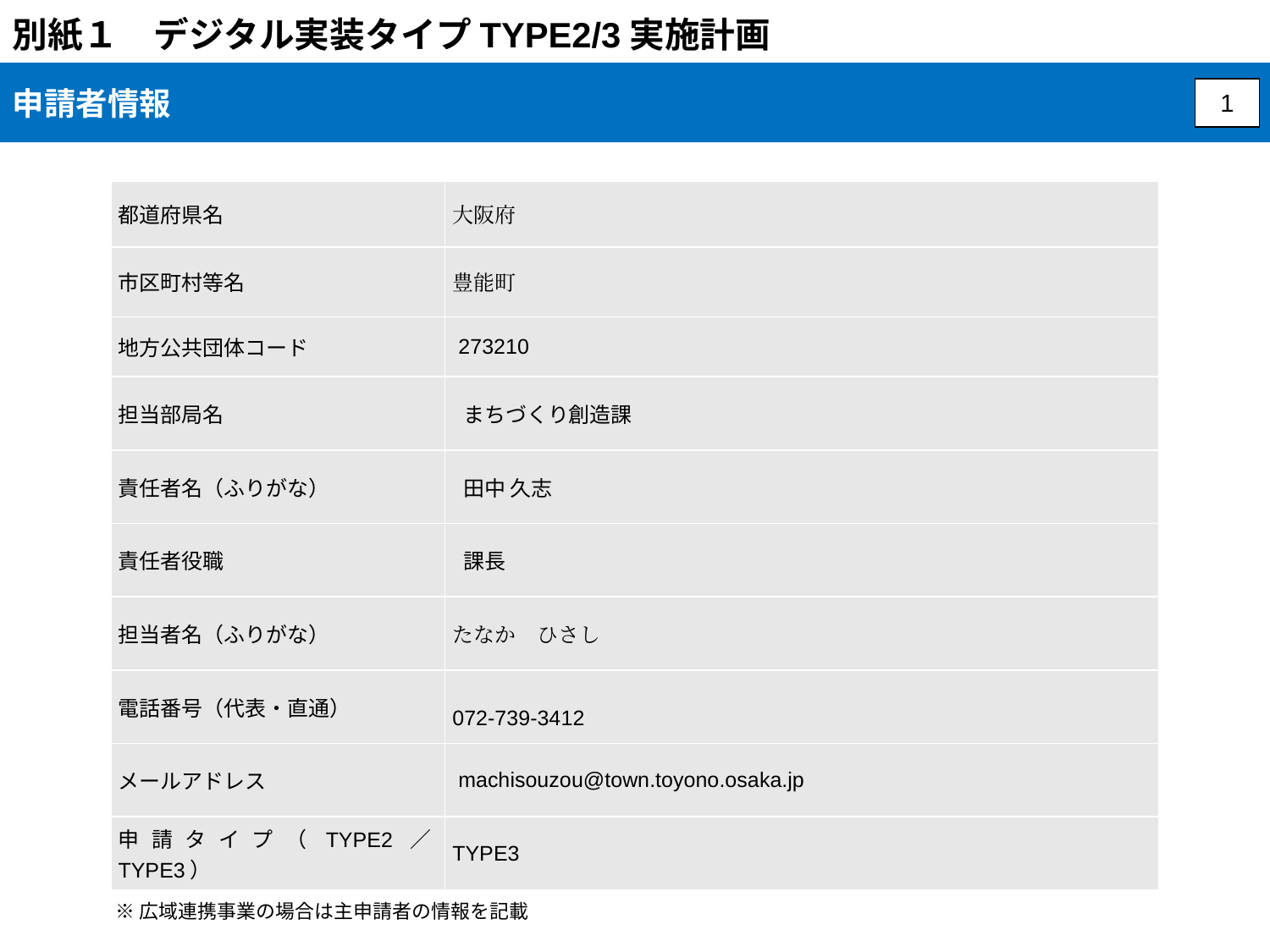

別紙１　デジタル実装タイプTYPE2/3実施計画
申請者情報
1
| 都道府県名 | 大阪府 |
| --- | --- |
| 市区町村等名 | 豊能町 |
| 地方公共団体コード | 273210 |
| 担当部局名 | まちづくり創造課 |
| 責任者名（ふりがな） | 田中 久志 |
| 責任者役職 | 課長 |
| 担当者名（ふりがな） | たなか　ひさし |
| 電話番号（代表・直通） | 072-739-3412 |
| メールアドレス | machisouzou@town.toyono.osaka.jp |
| 申請タイプ（TYPE2／TYPE3） | TYPE3 |
※広域連携事業の場合は主申請者の情報を記載